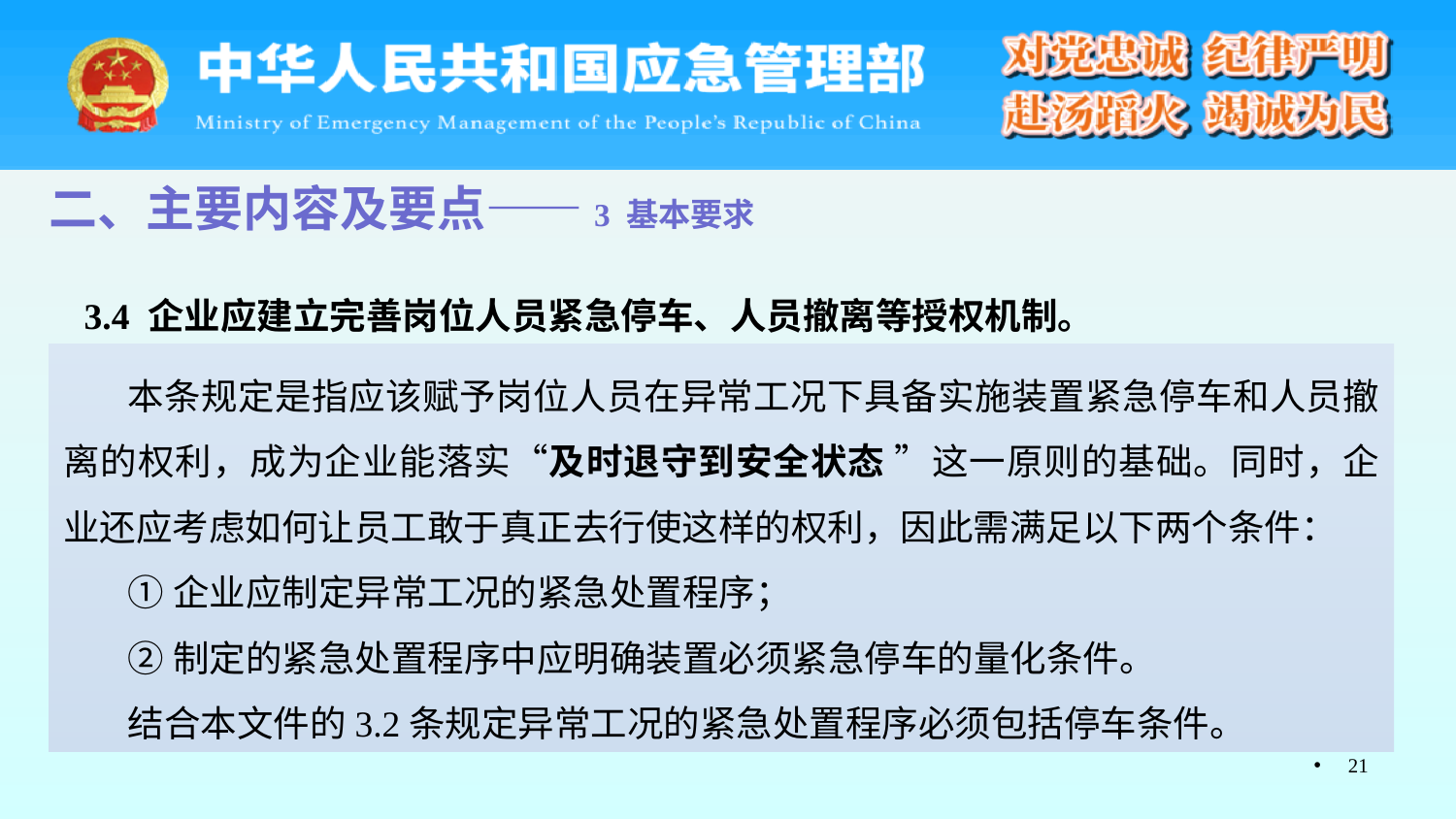

二、主要内容及要点——3 基本要求
3.4 企业应建立完善岗位人员紧急停车、人员撤离等授权机制。
本条规定是指应该赋予岗位人员在异常工况下具备实施装置紧急停车和人员撤离的权利，成为企业能落实“及时退守到安全状态 ”这一原则的基础。同时，企业还应考虑如何让员工敢于真正去行使这样的权利，因此需满足以下两个条件：
①企业应制定异常工况的紧急处置程序；
②制定的紧急处置程序中应明确装置必须紧急停车的量化条件。
结合本文件的3.2条规定异常工况的紧急处置程序必须包括停车条件。
21